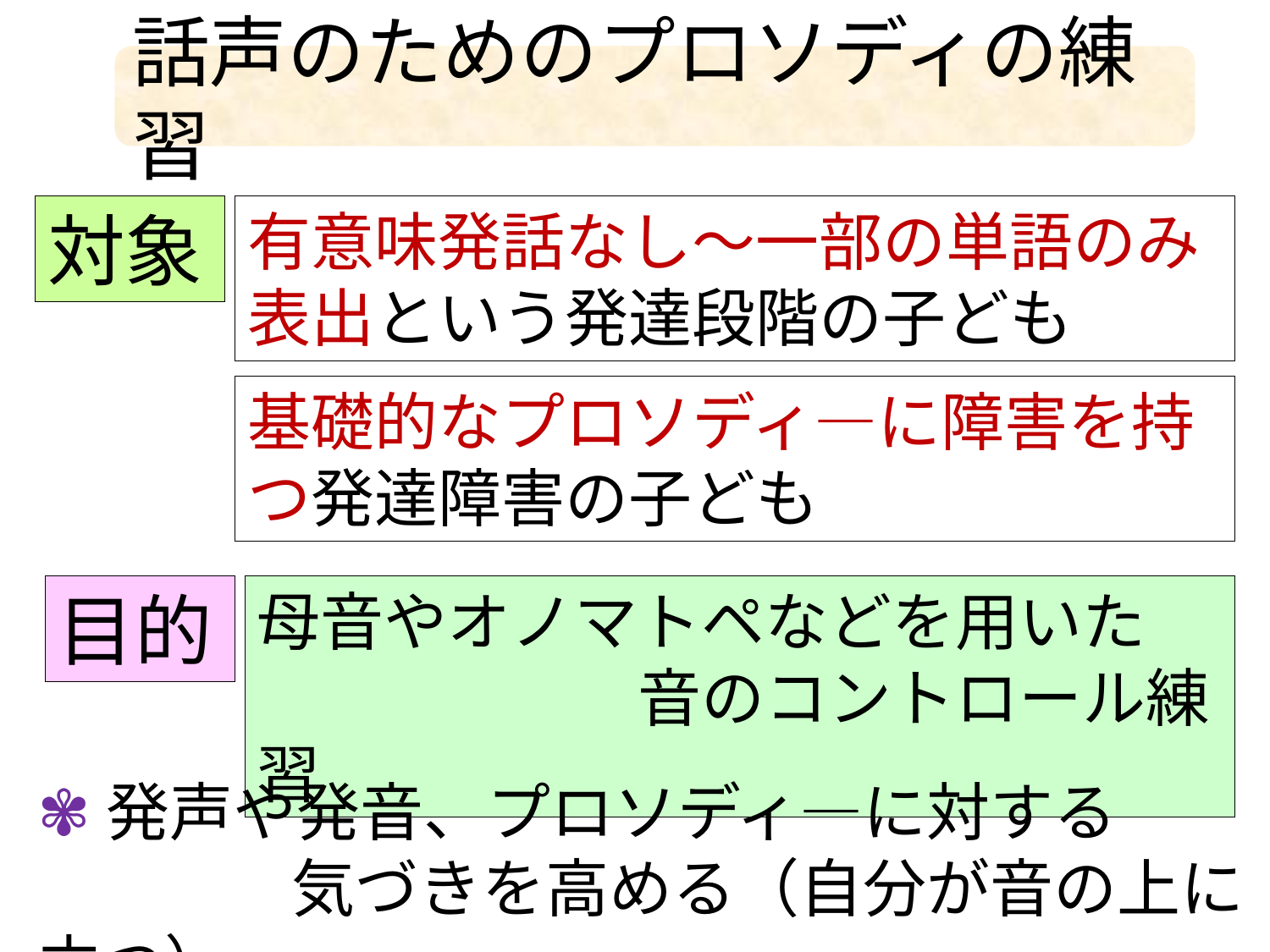

話声のためのプロソディの練習
対象
有意味発話なし～一部の単語のみ表出という発達段階の子ども

基礎的なプロソディ―に障害を持つ発達障害の子ども
目的
母音やオノマトペなどを用いた
　　　　　　音のコントロール練習
✾発声や発音、プロソディ―に対する
　　　　気づきを高める（自分が音の上に立つ）